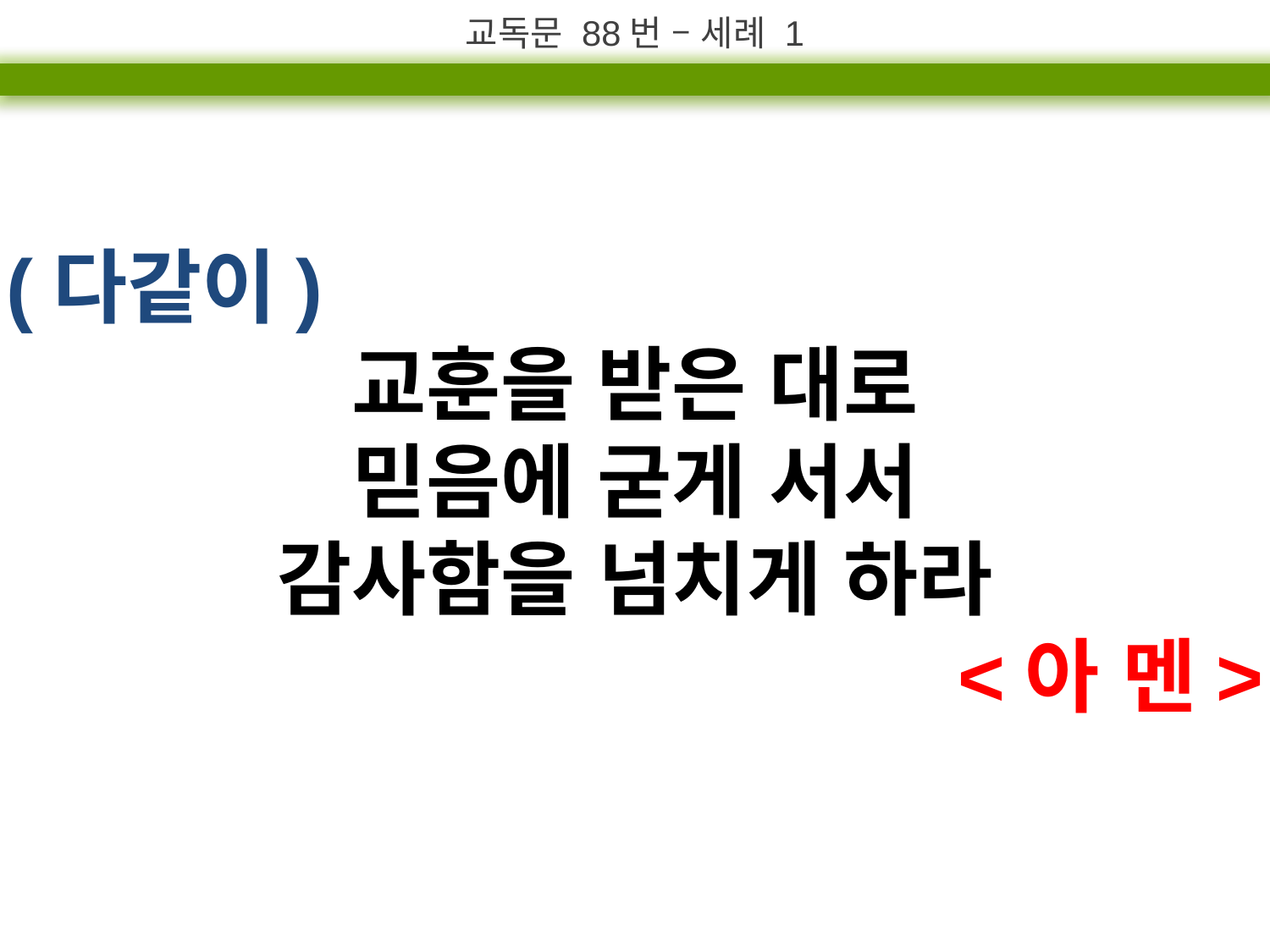

교독문 88번 – 세례 1

(다같이)
교훈을 받은 대로
믿음에 굳게 서서
감사함을 넘치게 하라
<아 멘>